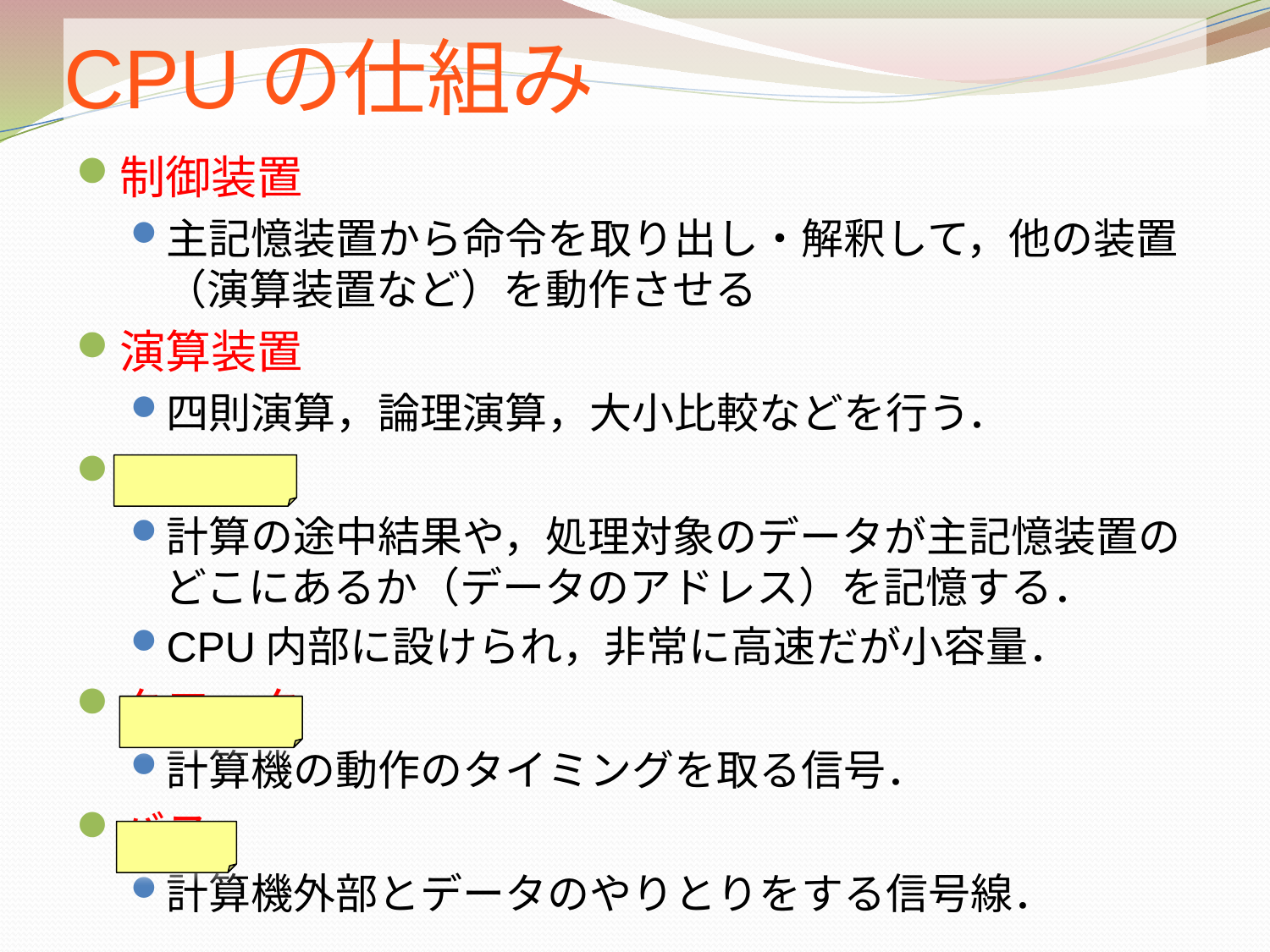

# CPUの仕組み
制御装置
主記憶装置から命令を取り出し・解釈して，他の装置（演算装置など）を動作させる
演算装置
四則演算，論理演算，大小比較などを行う．
レジスタ
計算の途中結果や，処理対象のデータが主記憶装置のどこにあるか（データのアドレス）を記憶する．
CPU内部に設けられ，非常に高速だが小容量．
クロック
計算機の動作のタイミングを取る信号．
バス
計算機外部とデータのやりとりをする信号線．